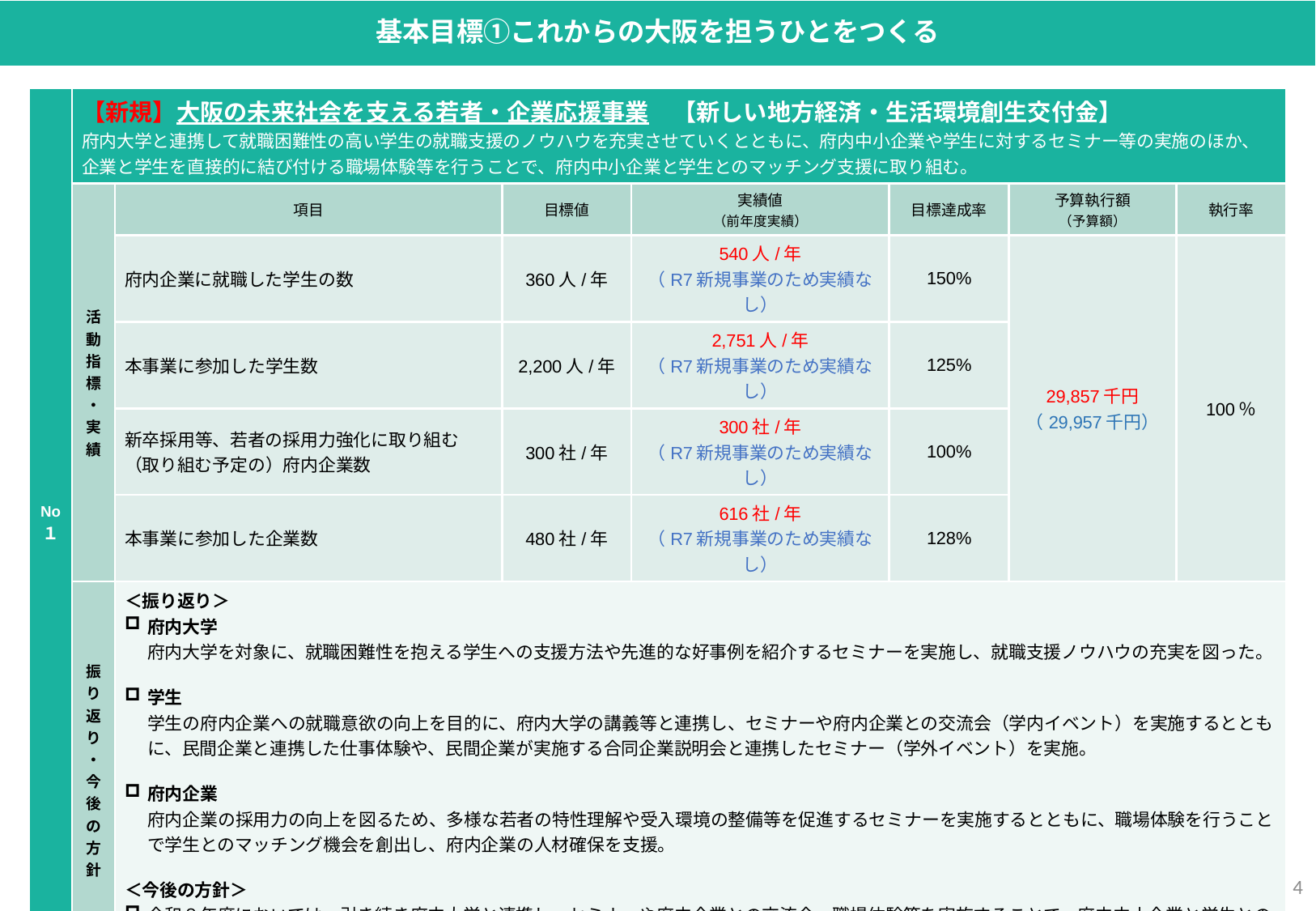

基本目標①これからの大阪を担うひとをつくる
| No １ | 【新規】大阪の未来社会を支える若者・企業応援事業　【新しい地方経済・生活環境創生交付金】 府内大学と連携して就職困難性の高い学生の就職支援のノウハウを充実させていくとともに、府内中小企業や学生に対するセミナー等の実施のほか、企業と学生を直接的に結び付ける職場体験等を行うことで、府内中小企業と学生とのマッチング支援に取り組む。 |  |  |  |  |  |  |
| --- | --- | --- | --- | --- | --- | --- | --- |
|  | 活動指標・実績 | 項目 | 目標値 | 実績値 （前年度実績） | 目標達成率 | 予算執行額 （予算額） | 執行率 |
|  |  | 府内企業に就職した学生の数 | 360人/年 | 540人/年 （R7新規事業のため実績なし） | 150% | 29,857千円 （29,957千円） | 100％ |
|  |  | 本事業に参加した学生数 | 2,200人/年 | 2,751人/年 （R7新規事業のため実績なし） | 125% |  |  |
|  |  | 新卒採用等、若者の採用力強化に取り組む（取り組む予定の）府内企業数 | 300社/年 | 300社/年 （R7新規事業のため実績なし） | 100% |  |  |
|  |  | 本事業に参加した企業数 | 480社/年 | 616社/年 （R7新規事業のため実績なし） | 128% |  |  |
|  | 振り返り・今後の方針 | ＜振り返り＞ 府内大学 府内大学を対象に、就職困難性を抱える学生への支援方法や先進的な好事例を紹介するセミナーを実施し、就職支援ノウハウの充実を図った。 学生 学生の府内企業への就職意欲の向上を目的に、府内大学の講義等と連携し、セミナーや府内企業との交流会（学内イベント）を実施するとともに、民間企業と連携した仕事体験や、民間企業が実施する合同企業説明会と連携したセミナー（学外イベント）を実施。 府内企業 府内企業の採用力の向上を図るため、多様な若者の特性理解や受入環境の整備等を促進するセミナーを実施するとともに、職場体験を行うことで学生とのマッチング機会を創出し、府内企業の人材確保を支援。 ＜今後の方針＞ 令和８年度においては、引き続き府内大学と連携し、セミナーや府内企業との交流会、職場体験等を実施することで、府内中小企業と学生とのマッチング支援に取り組む。 |  |  |  |  |  |
4